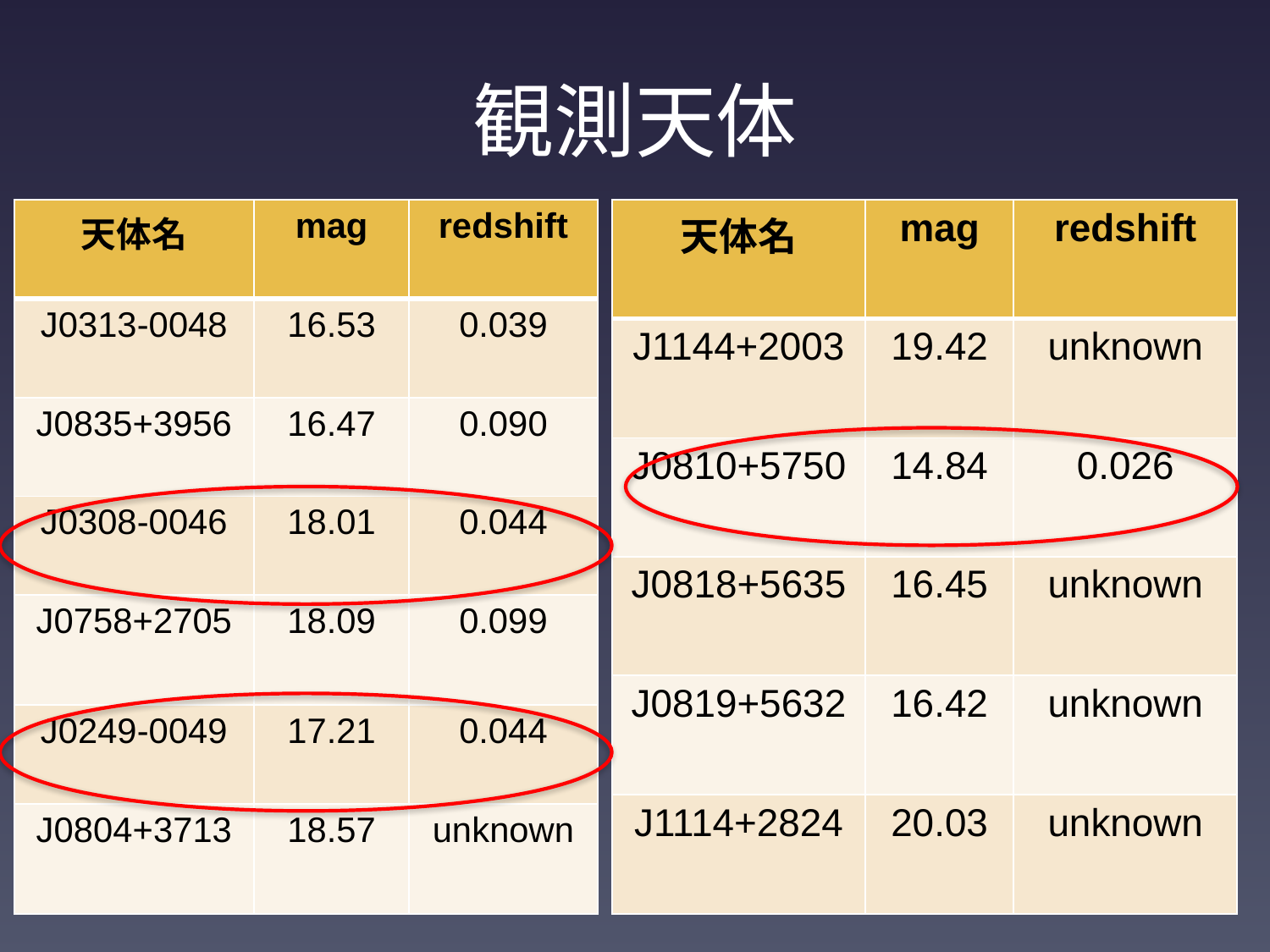

# 観測天体
| 天体名 | mag | redshift |
| --- | --- | --- |
| J1144+2003 | 19.42 | unknown |
| J0810+5750 | 14.84 | 0.026 |
| J0818+5635 | 16.45 | unknown |
| J0819+5632 | 16.42 | unknown |
| J1114+2824 | 20.03 | unknown |
| 天体名 | mag | redshift |
| --- | --- | --- |
| J0313-0048 | 16.53 | 0.039 |
| J0835+3956 | 16.47 | 0.090 |
| J0308-0046 | 18.01 | 0.044 |
| J0758+2705 | 18.09 | 0.099 |
| J0249-0049 | 17.21 | 0.044 |
| J0804+3713 | 18.57 | unknown |